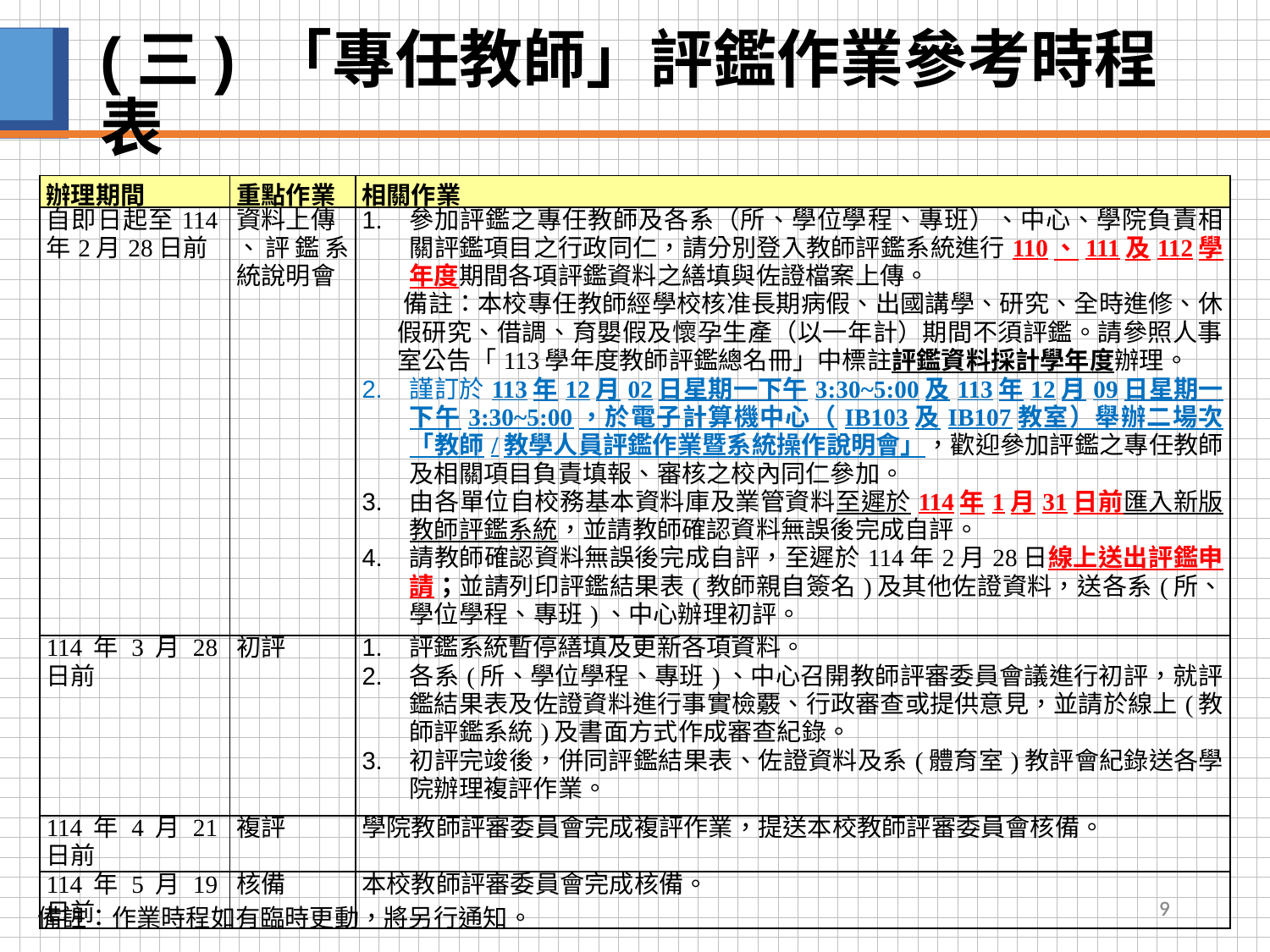

# (三) 「專任教師」評鑑作業參考時程表
| 辦理期間 | 重點作業 | 相關作業 |
| --- | --- | --- |
| 自即日起至114年2月28日前 | 資料上傳 、評鑑系統說明會 | 參加評鑑之專任教師及各系（所、學位學程、專班）、中心、學院負責相關評鑑項目之行政同仁，請分別登入教師評鑑系統進行110、111及112學年度期間各項評鑑資料之繕填與佐證檔案上傳。 備註：本校專任教師經學校核准長期病假、出國講學、研究、全時進修、休 假研究、借調、育嬰假及懷孕生產（以一年計）期間不須評鑑。請參照人事室公告「113學年度教師評鑑總名冊」中標註評鑑資料採計學年度辦理。 謹訂於113年12月02日星期一下午3:30~5:00及113年12月09日星期一下午3:30~5:00，於電子計算機中心（IB103及IB107教室）舉辦二場次「教師/教學人員評鑑作業暨系統操作說明會」，歡迎參加評鑑之專任教師及相關項目負責填報、審核之校內同仁參加。 由各單位自校務基本資料庫及業管資料至遲於114年1月31日前匯入新版教師評鑑系統，並請教師確認資料無誤後完成自評。 請教師確認資料無誤後完成自評，至遲於114年2月28日線上送出評鑑申請；並請列印評鑑結果表(教師親自簽名)及其他佐證資料，送各系(所、學位學程、專班)、中心辦理初評。 |
| 114年3月28日前 | 初評 | 評鑑系統暫停繕填及更新各項資料。 各系(所、學位學程、專班)、中心召開教師評審委員會議進行初評，就評鑑結果表及佐證資料進行事實檢覈、行政審查或提供意見，並請於線上(教師評鑑系統)及書面方式作成審查紀錄。 初評完竣後，併同評鑑結果表、佐證資料及系(體育室)教評會紀錄送各學院辦理複評作業。 |
| 114年4月21日前 | 複評 | 學院教師評審委員會完成複評作業，提送本校教師評審委員會核備。 |
| 114年5月19日前 | 核備 | 本校教師評審委員會完成核備。 |
9
備註：作業時程如有臨時更動，將另行通知。